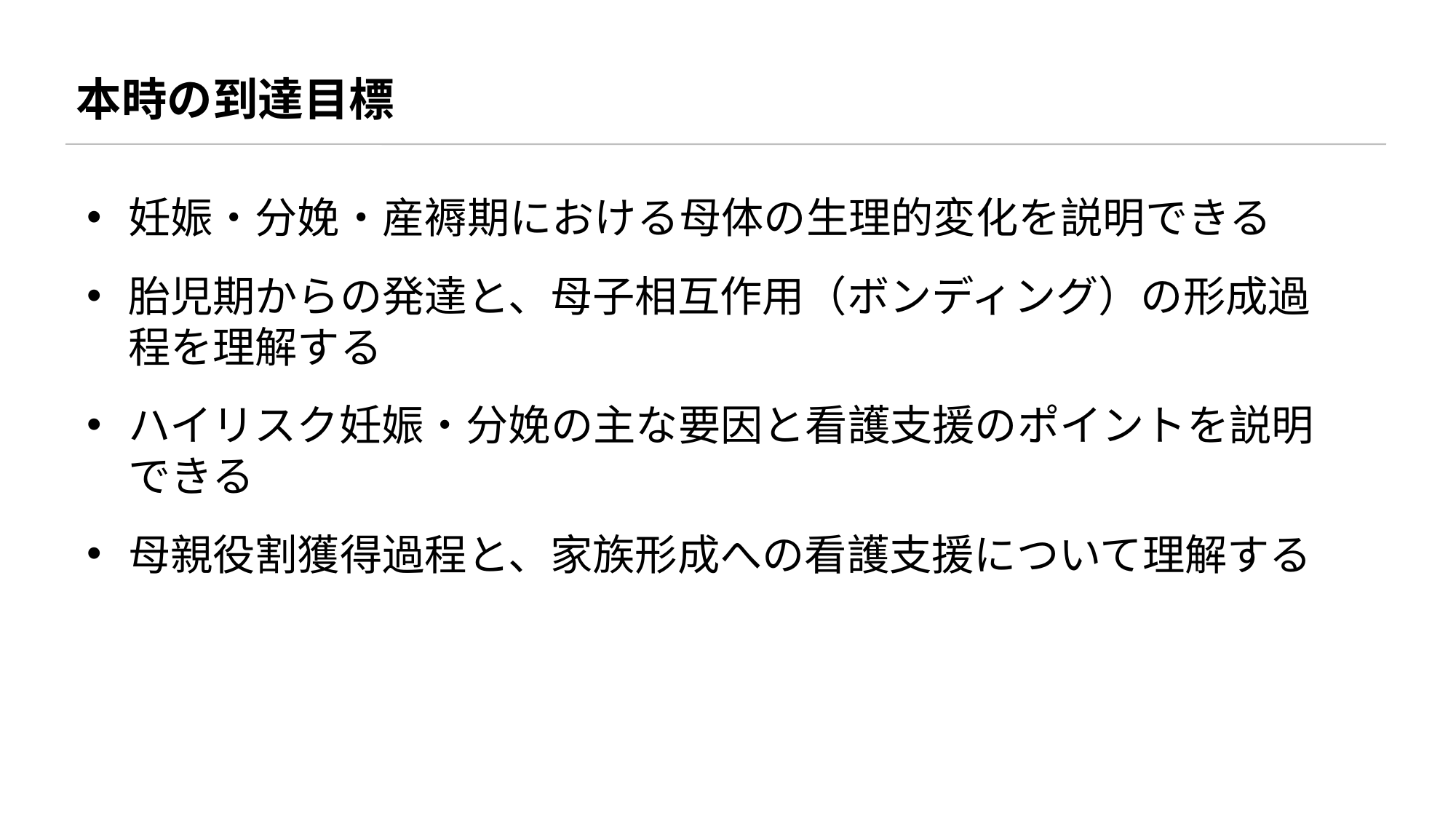

本時の到達目標

妊娠・分娩・産褥期における母体の生理的変化を説明できる
胎児期からの発達と、母子相互作用（ボンディング）の形成過程を理解する
ハイリスク妊娠・分娩の主な要因と看護支援のポイントを説明できる
母親役割獲得過程と、家族形成への看護支援について理解する